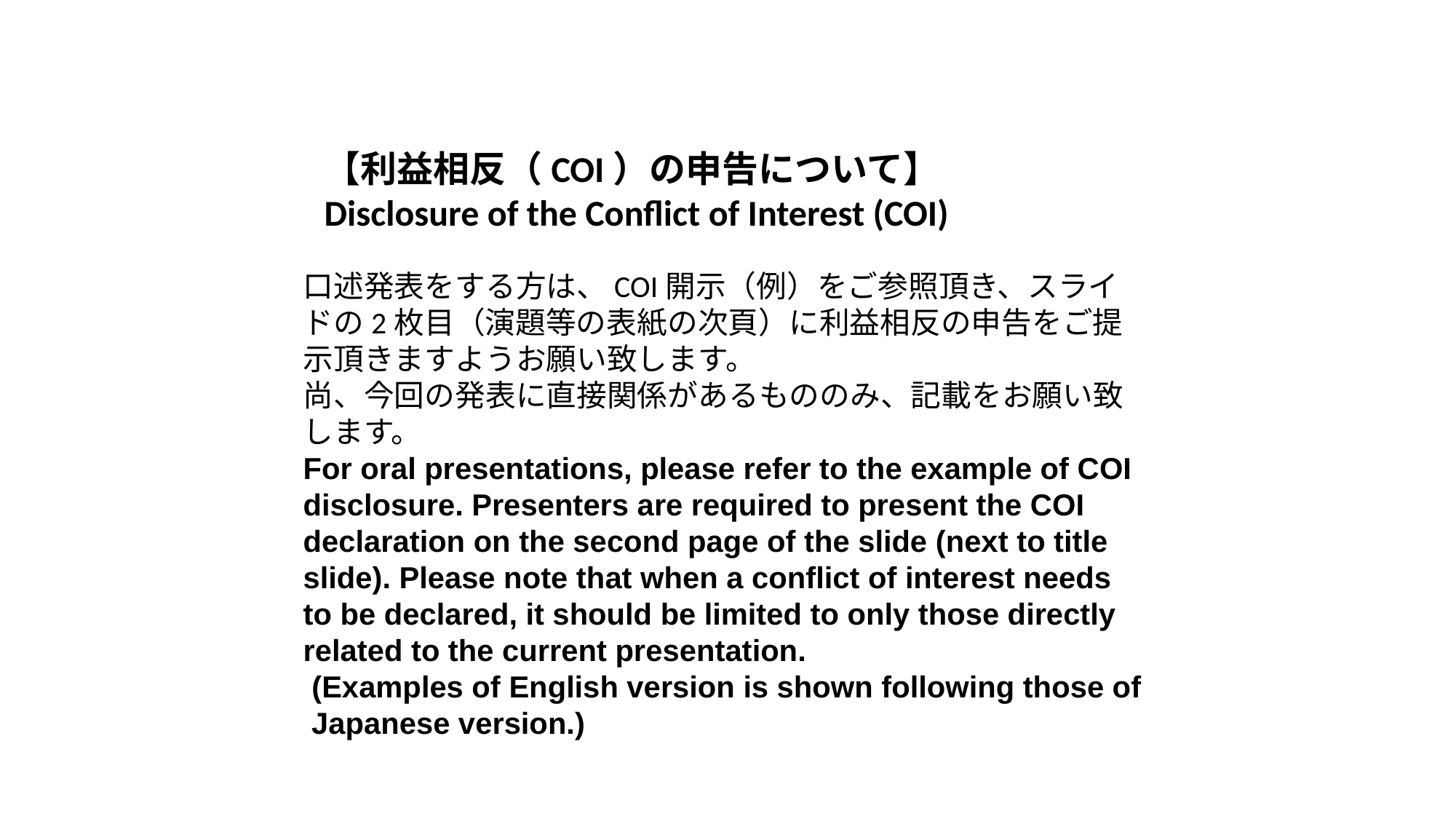

【利益相反（COI）の申告について】
Disclosure of the Conflict of Interest (COI)
口述発表をする方は、COI開示（例）をご参照頂き、スライドの2枚目（演題等の表紙の次頁）に利益相反の申告をご提示頂きますようお願い致します。
尚、今回の発表に直接関係があるもののみ、記載をお願い致します。
For oral presentations, please refer to the example of COI disclosure. Presenters are required to present the COI declaration on the second page of the slide (next to title slide). Please note that when a conflict of interest needs to be declared, it should be limited to only those directly related to the current presentation.
 (Examples of English version is shown following those of  Japanese version.)